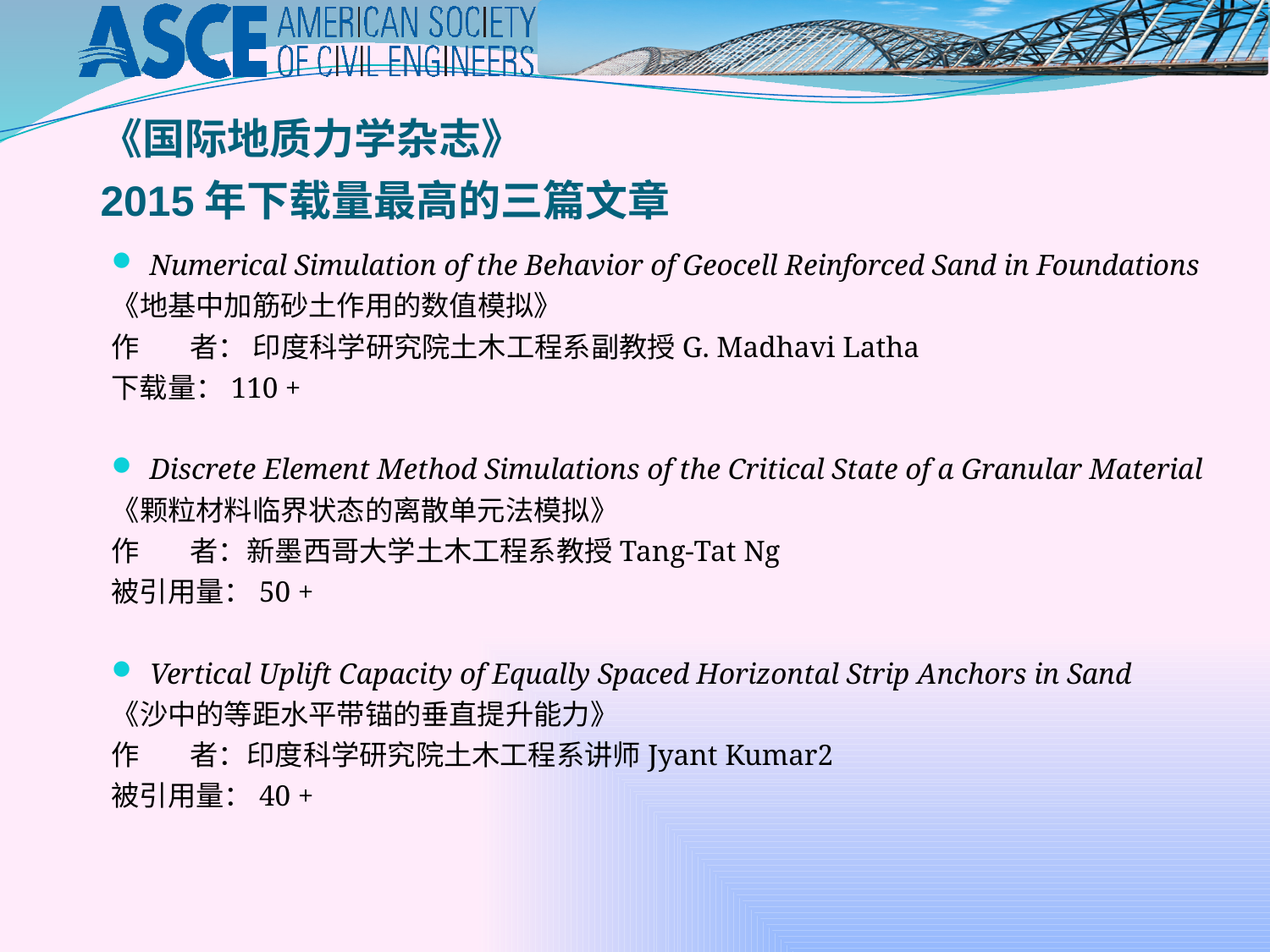

《国际地质力学杂志》
2015年下载量最高的三篇文章

Numerical Simulation of the Behavior of Geocell Reinforced Sand in Foundations
《地基中加筋砂土作用的数值模拟》
作        者： 印度科学研究院土木工程系副教授G. Madhavi Latha
下载量：110 +

Discrete Element Method Simulations of the Critical State of a Granular Material
《颗粒材料临界状态的离散单元法模拟》
作        者：新墨西哥大学土木工程系教授Tang-Tat Ng
被引用量：50 +

Vertical Uplift Capacity of Equally Spaced Horizontal Strip Anchors in Sand
《沙中的等距水平带锚的垂直提升能力》
作        者：印度科学研究院土木工程系讲师Jyant Kumar2
被引用量：40 +